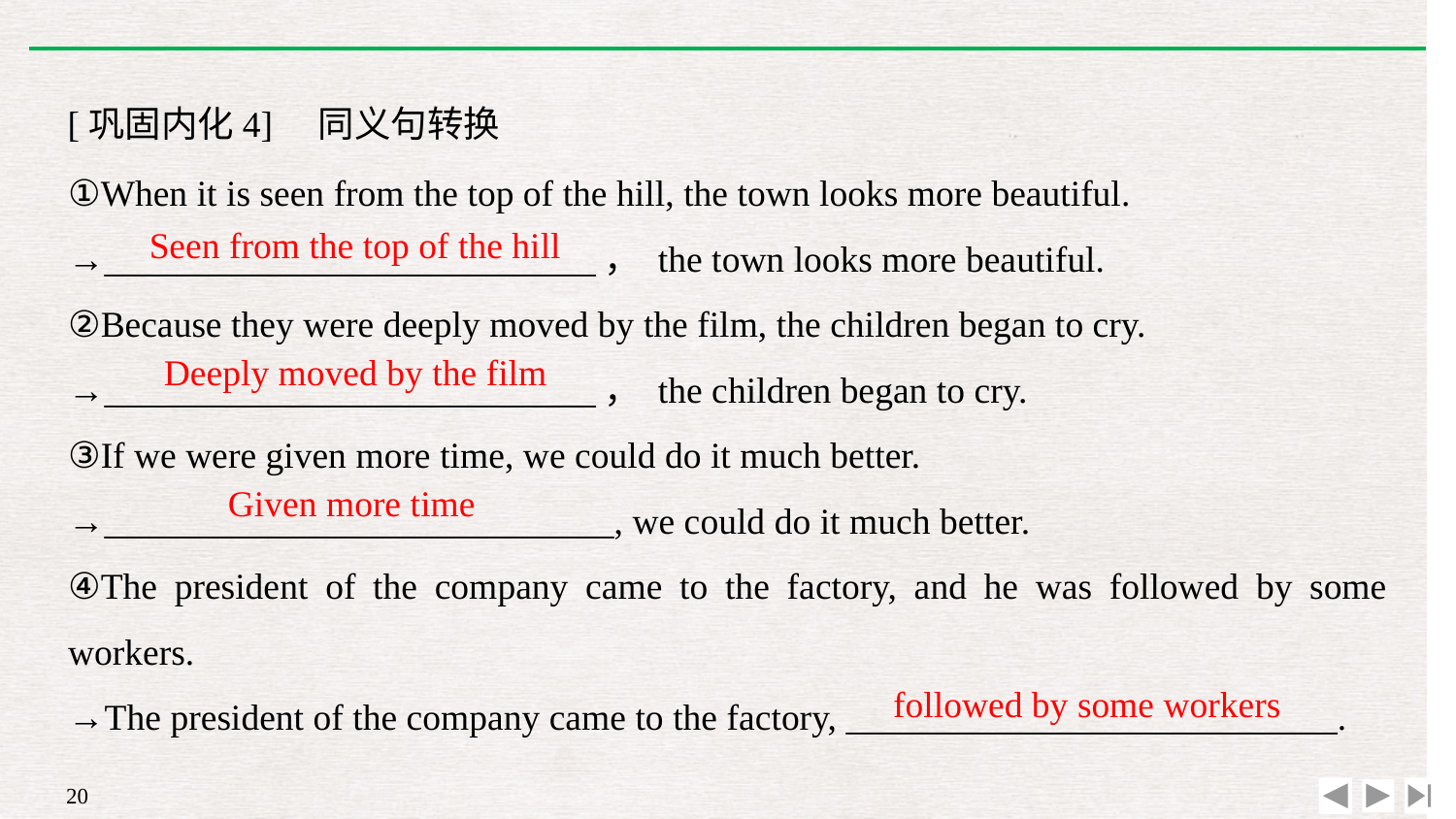

[巩固内化4]　同义句转换
①When it is seen from the top of the hill, the town looks more beautiful.
→___________________________， the town looks more beautiful.
②Because they were deeply moved by the film, the children began to cry.
→___________________________， the children began to cry.
③If we were given more time, we could do it much better.
→____________________________, we could do it much better.
④The president of the company came to the factory, and he was followed by some workers.
→The president of the company came to the factory, ___________________________.
Seen from the top of the hill
Deeply moved by the film
Given more time
followed by some workers